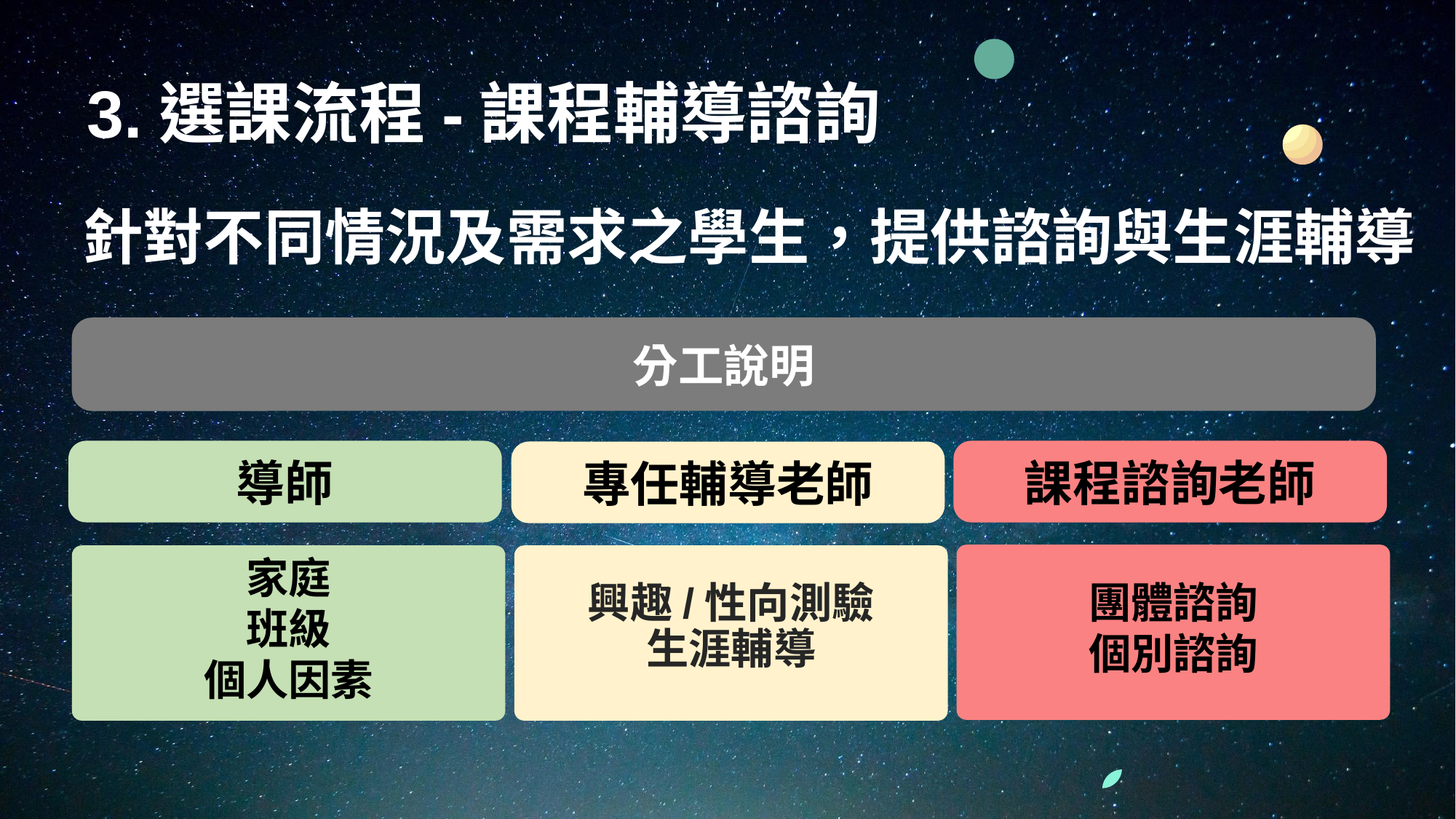

# 3.選課流程-課程輔導諮詢

針對不同情況及需求之學生，提供諮詢與生涯輔導
分工說明
導師
課程諮詢老師
專任輔導老師
團體諮詢
個別諮詢
興趣/性向測驗
生涯輔導
家庭
班級
個人因素